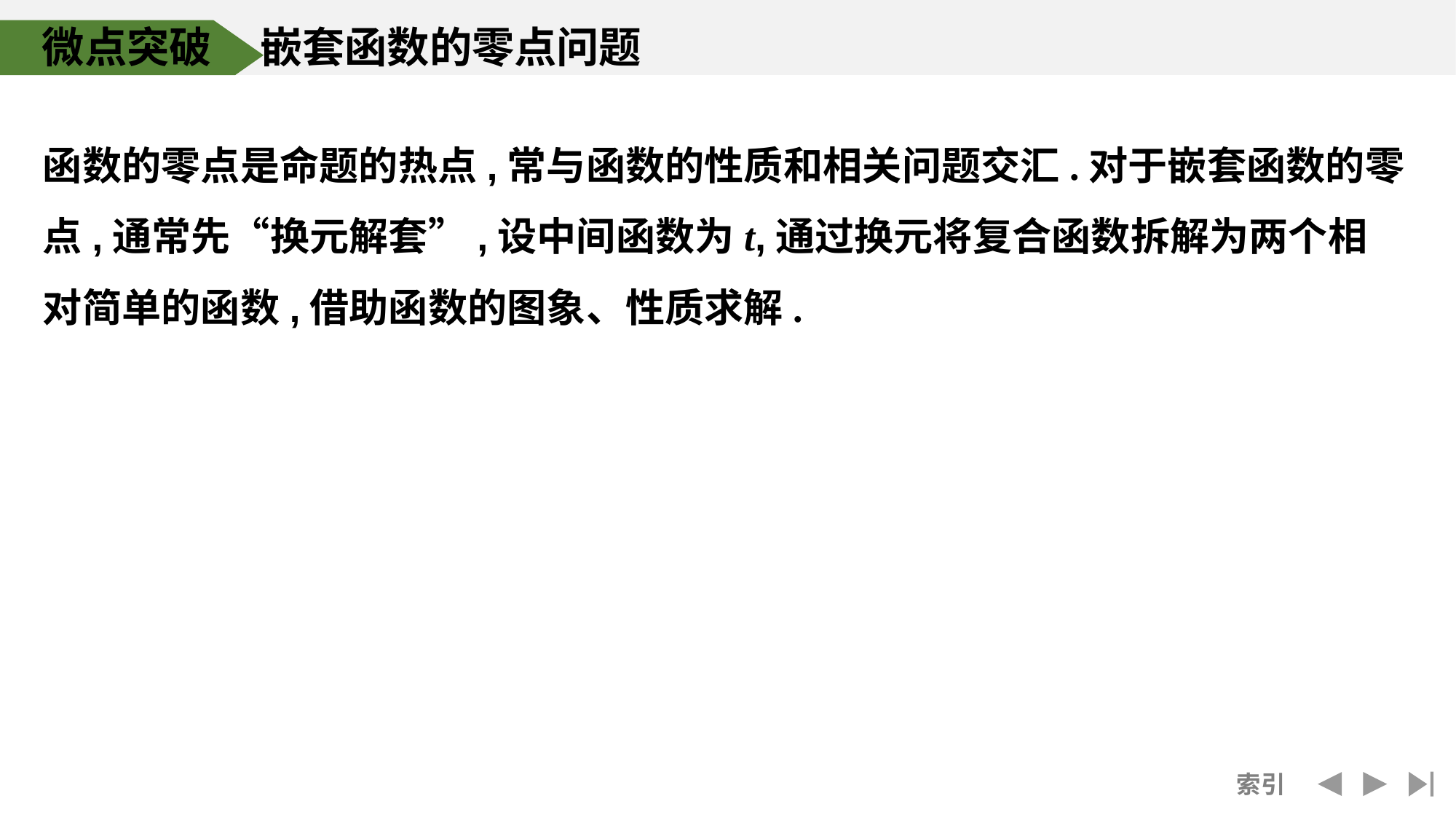

微点突破     嵌套函数的零点问题
函数的零点是命题的热点,常与函数的性质和相关问题交汇.对于嵌套函数的零点,通常先“换元解套”,设中间函数为t,通过换元将复合函数拆解为两个相对简单的函数,借助函数的图象、性质求解.